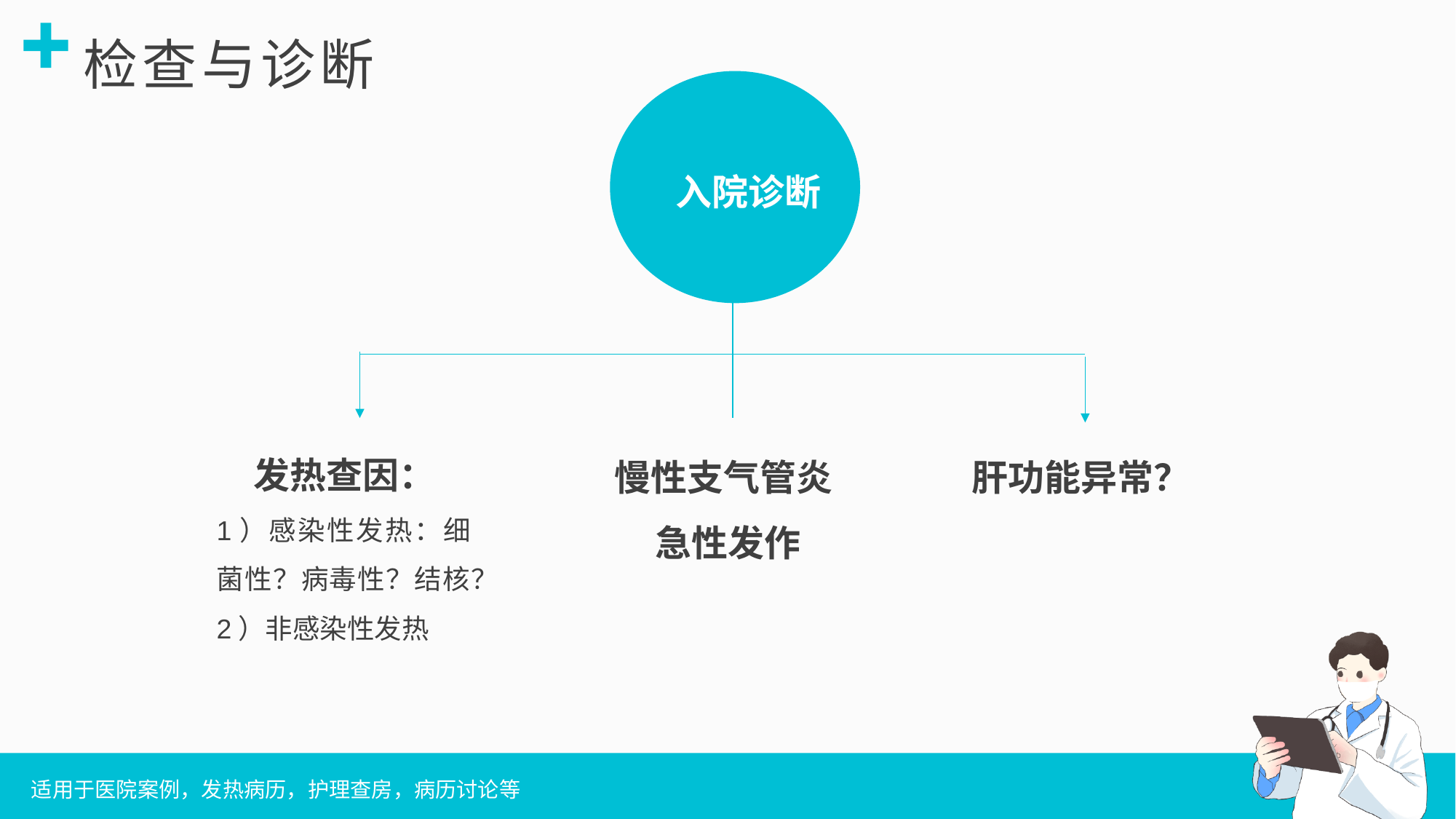

入院诊断
发热查因：
慢性支气管炎  急性发作
肝功能异常？
1）感染性发热：细菌性？病毒性？结核？
2）非感染性发热